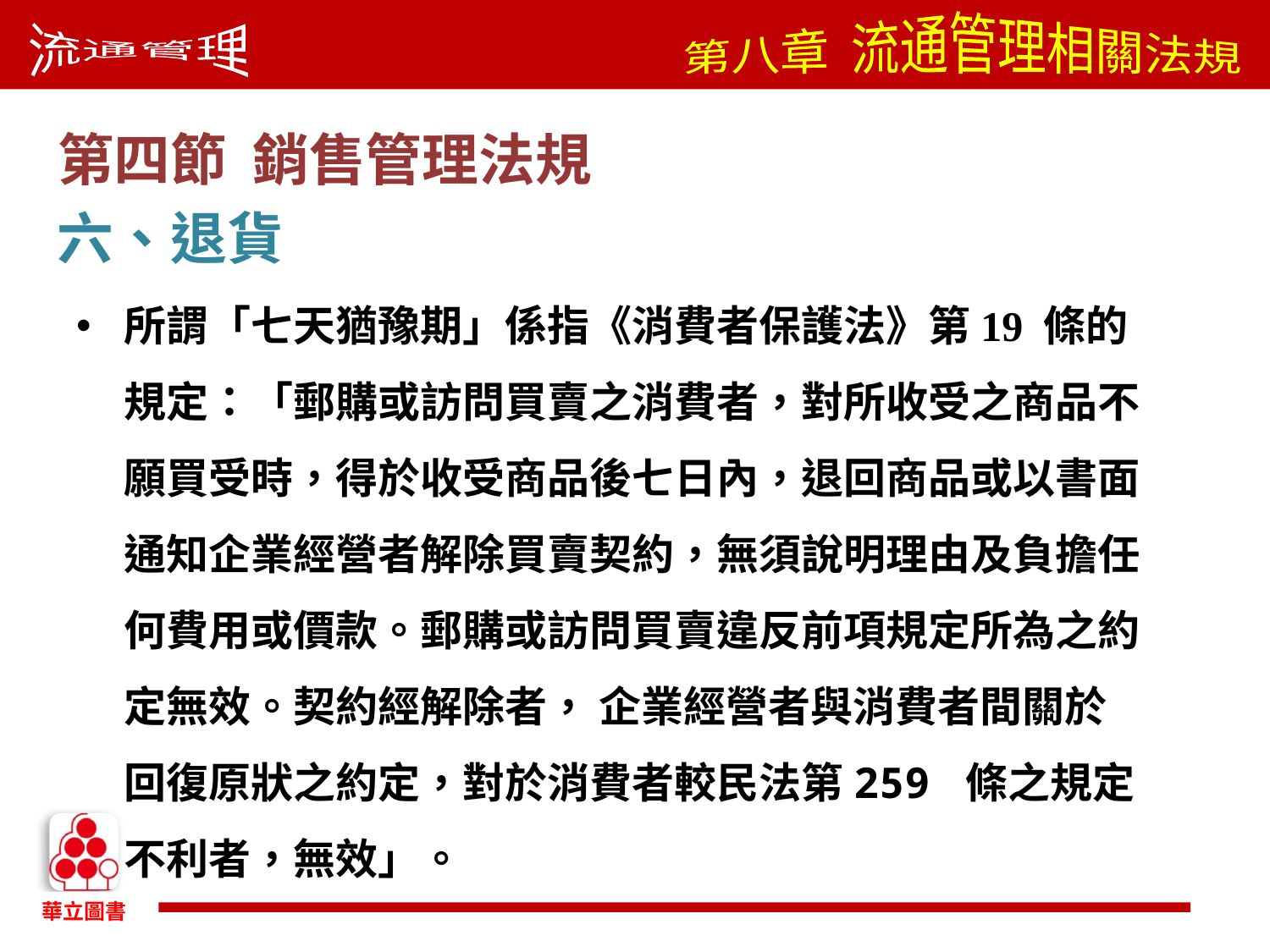

第四節  銷售管理法規
六、退貨
所謂「七天猶豫期」係指《消費者保護法》第19 條的規定：「郵購或訪問買賣之消費者，對所收受之商品不願買受時，得於收受商品後七日內，退回商品或以書面通知企業經營者解除買賣契約，無須說明理由及負擔任何費用或價款。郵購或訪問買賣違反前項規定所為之約定無效。契約經解除者， 企業經營者與消費者間關於回復原狀之約定，對於消費者較民法第259 條之規定不利者，無效」。